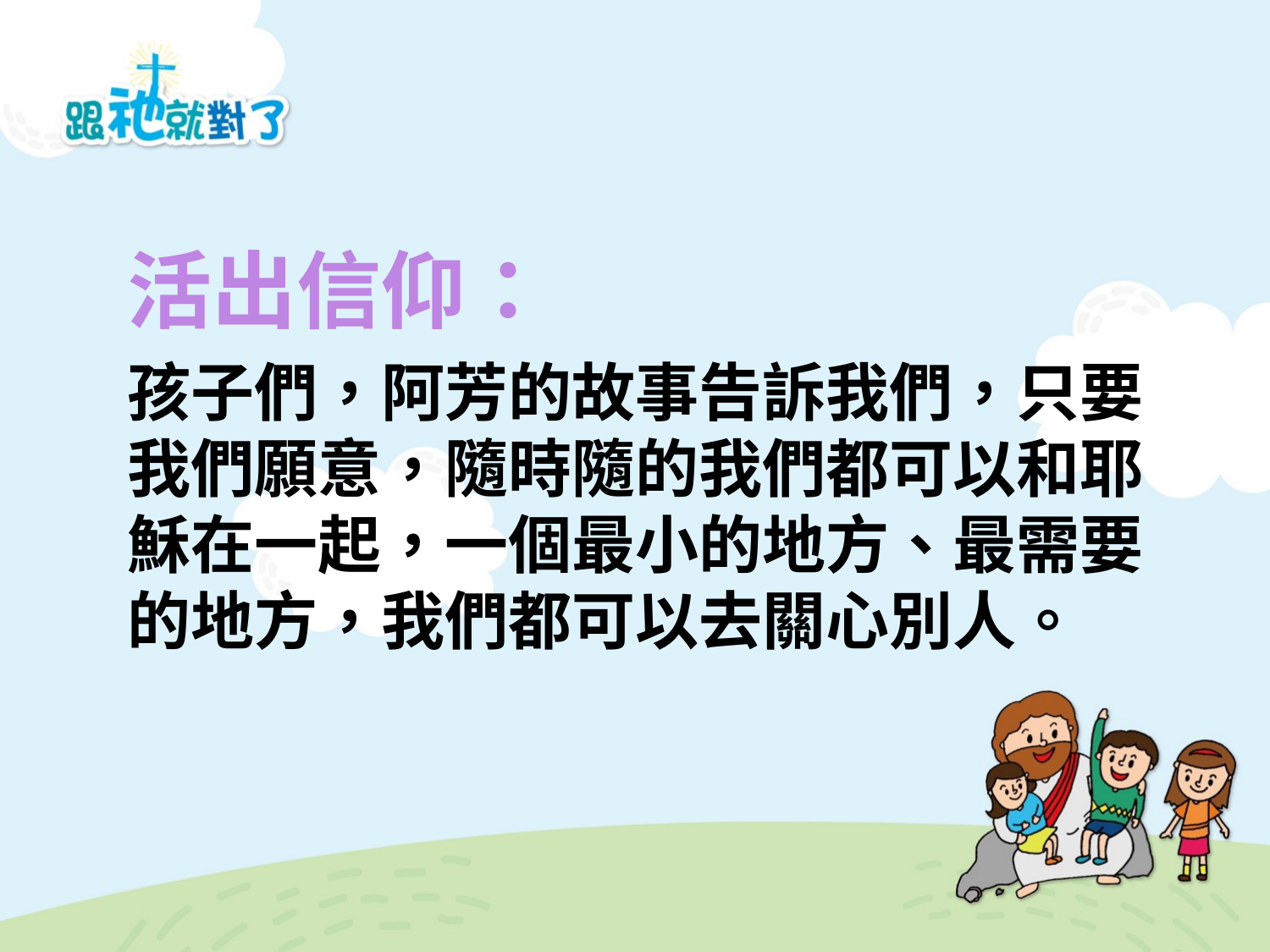

活出信仰：
孩子們，阿芳的故事告訴我們，只要我們願意，隨時隨的我們都可以和耶穌在一起，一個最小的地方、最需要的地方，我們都可以去關心別人。